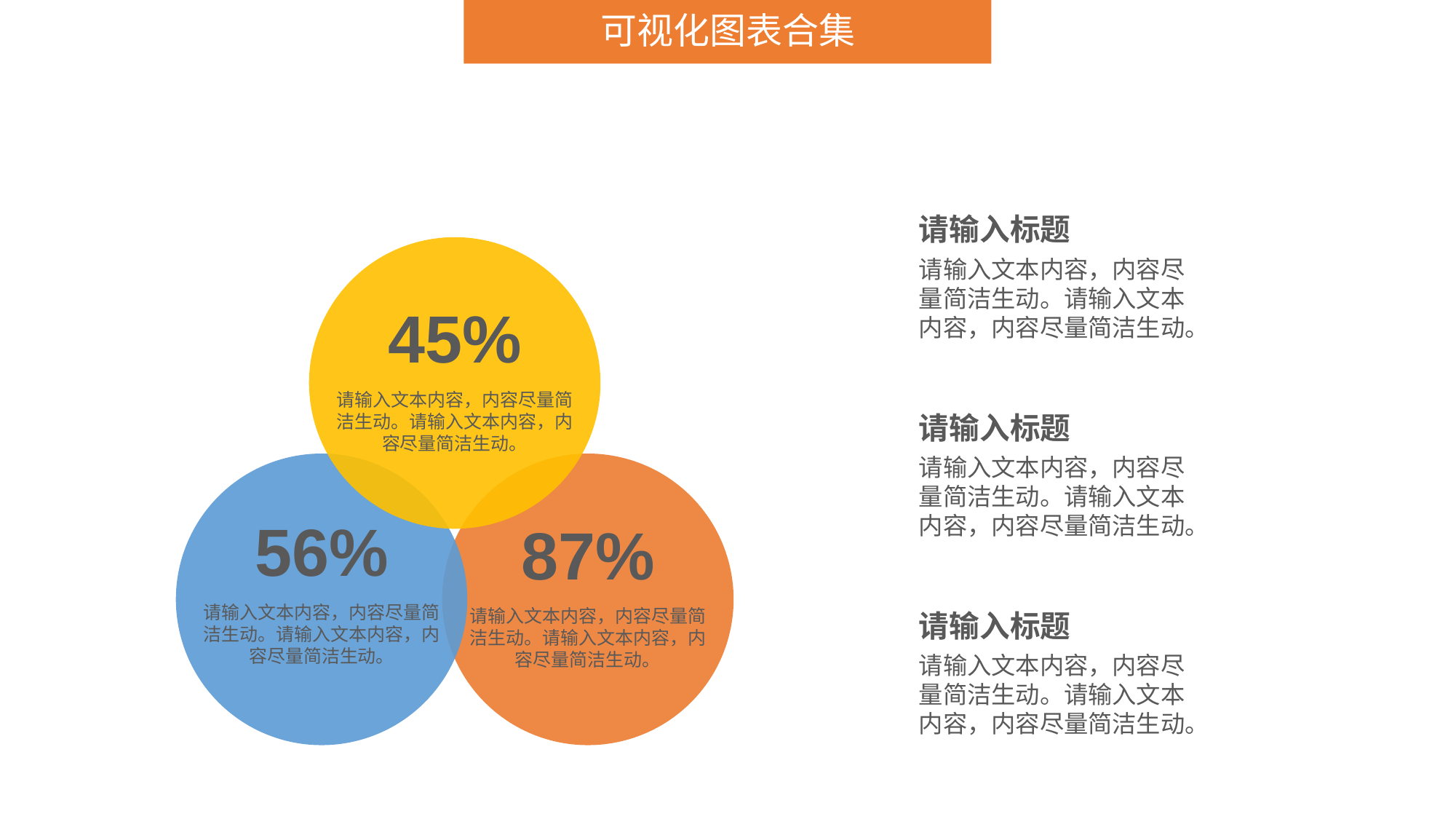

请输入标题
请输入文本内容，内容尽量简洁生动。请输入文本内容，内容尽量简洁生动。

请输入标题
请输入文本内容，内容尽量简洁生动。请输入文本内容，内容尽量简洁生动。

请输入标题
请输入文本内容，内容尽量简洁生动。请输入文本内容，内容尽量简洁生动。

45%
请输入文本内容，内容尽量简洁生动。请输入文本内容，内容尽量简洁生动。

56%
请输入文本内容，内容尽量简洁生动。请输入文本内容，内容尽量简洁生动。

87%
请输入文本内容，内容尽量简洁生动。请输入文本内容，内容尽量简洁生动。